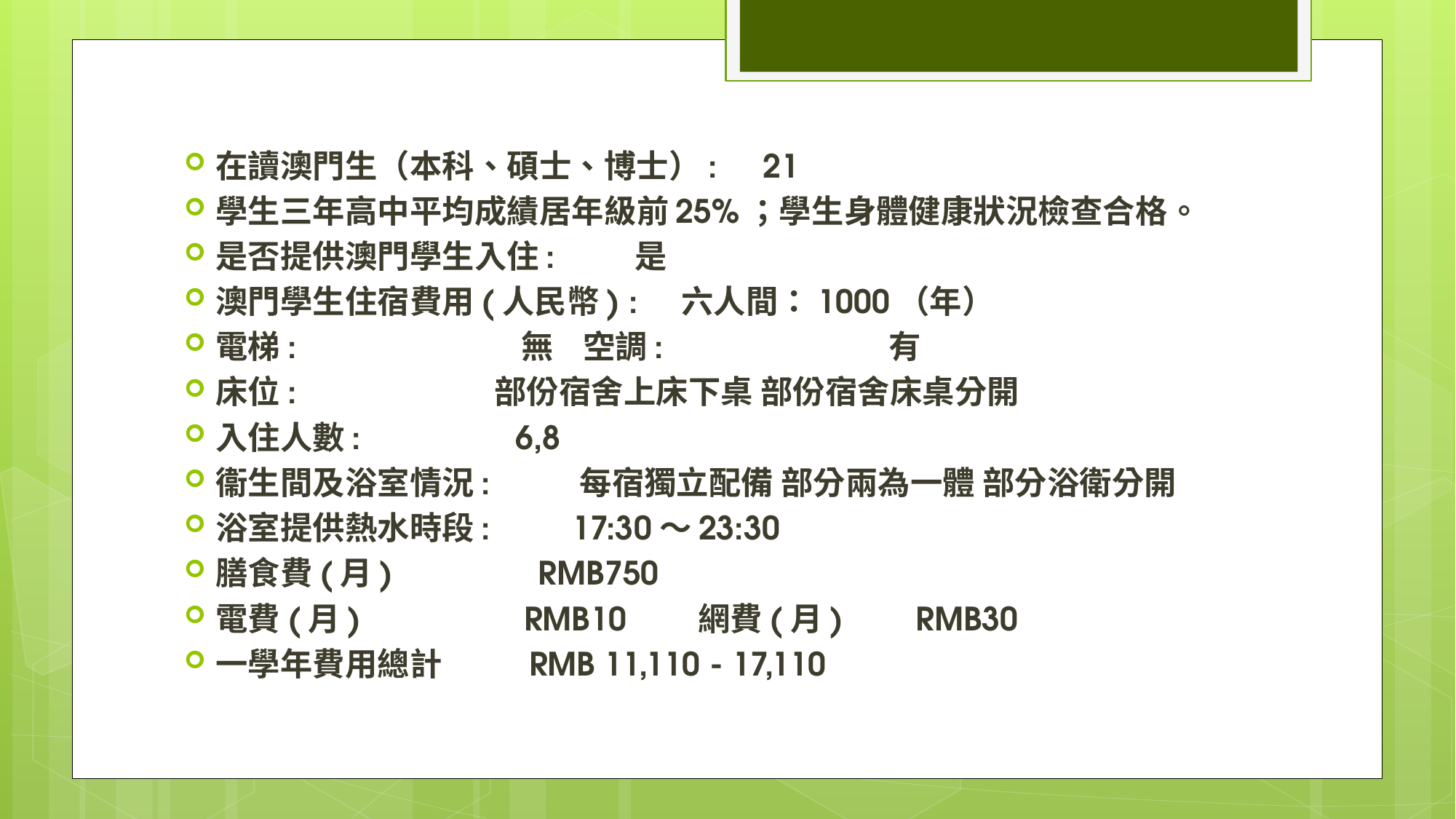

#
在讀澳門生（本科、碩士、博士）:     21
學生三年高中平均成績居年級前25%；學生身體健康狀況檢查合格。
是否提供澳門學生入住:        是
澳門學生住宿費用(人民幣) :    六人間：1000（年）
電梯:                        無    空調:                        有
床位:                     部份宿舍上床下桌 部份宿舍床桌分開
入住人數:                 6,8
衞生間及浴室情況:         每宿獨立配備 部分兩為一體 部分浴衛分開
浴室提供熱水時段:         17:30～23:30
膳食費(月)                RMB750
電費(月)                  RMB10       網費(月)        RMB30
一學年費用總計           RMB 11,110 - 17,110